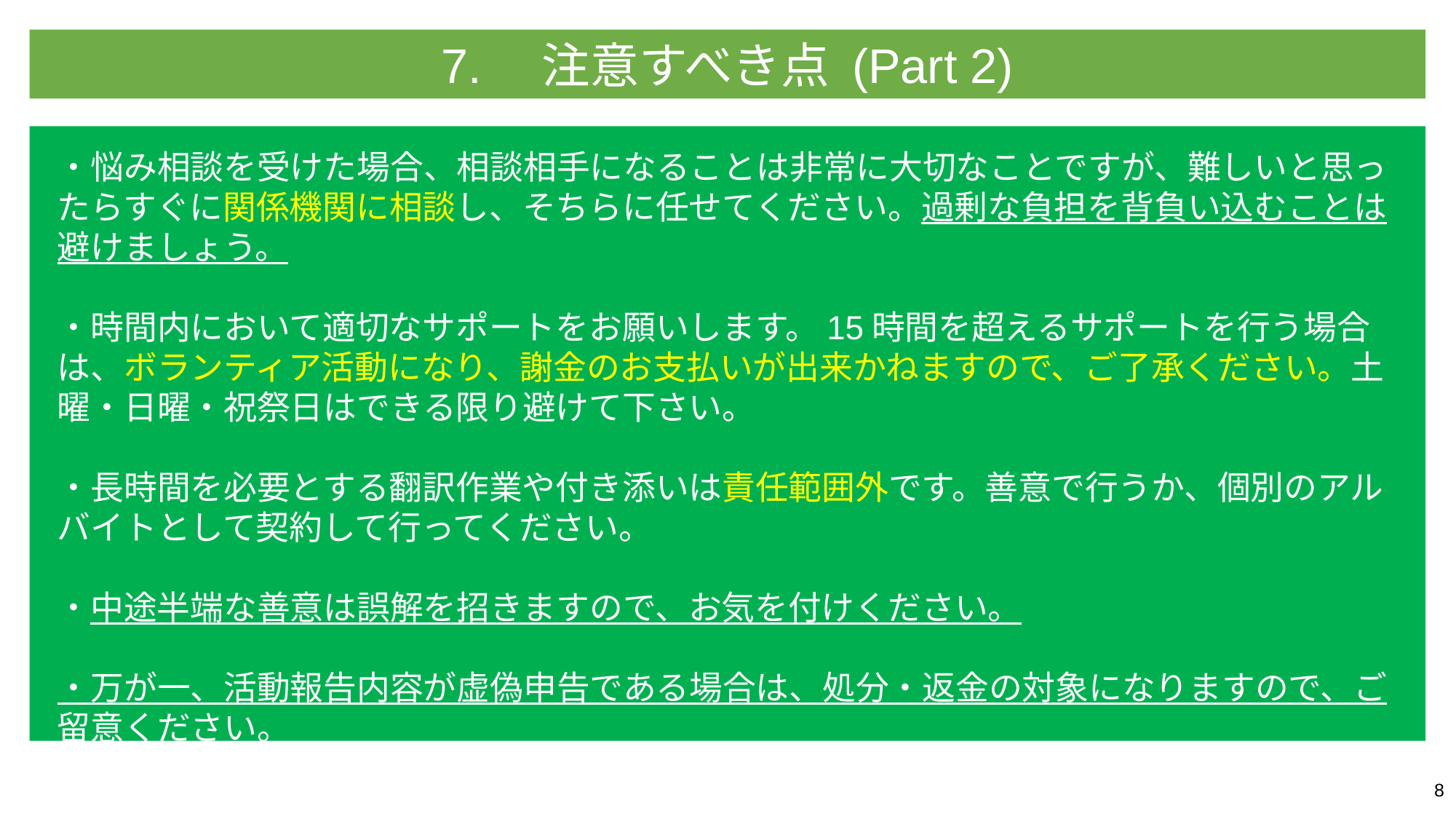

7.　注意すべき点 (Part 2)

・悩み相談を受けた場合、相談相手になることは非常に大切なことですが、難しいと思ったらすぐに関係機関に相談し、そちらに任せてください。過剰な負担を背負い込むことは避けましょう。

・時間内において適切なサポートをお願いします。15時間を超えるサポートを行う場合は、ボランティア活動になり、謝金のお支払いが出来かねますので、ご了承ください。土曜・日曜・祝祭日はできる限り避けて下さい。

・長時間を必要とする翻訳作業や付き添いは責任範囲外です。善意で行うか、個別のアルバイトとして契約して行ってください。

・中途半端な善意は誤解を招きますので、お気を付けください。

・万が一、活動報告内容が虚偽申告である場合は、処分・返金の対象になりますので、ご留意ください。
8